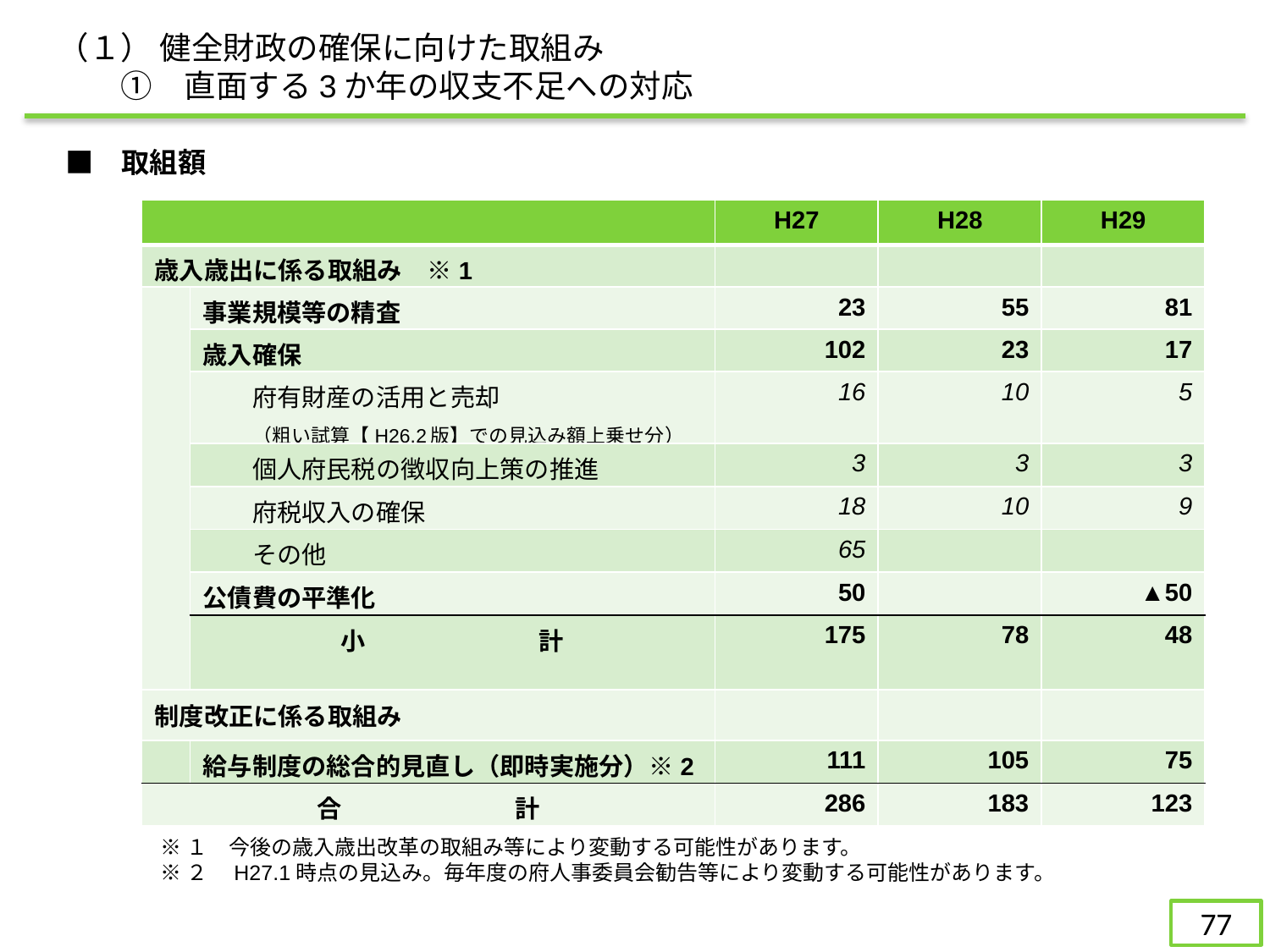

（１） 健全財政の確保に向けた取組み
　　①　直面する3か年の収支不足への対応
　■　取組額

|  |  | H27 | H28 | H29 |
| --- | --- | --- | --- | --- |
| 歳入歳出に係る取組み　※1 |  |  |  |  |
|  | 事業規模等の精査 | 23 | 55 | 81 |
|  | 歳入確保 | 102 | 23 | 17 |
|  | 府有財産の活用と売却 　　（粗い試算【H26.2版】での見込み額上乗せ分） | 16 | 10 | 5 |
|  | 個人府民税の徴収向上策の推進 | 3 | 3 | 3 |
|  | 府税収入の確保 | 18 | 10 | 9 |
|  | その他 | 65 |  |  |
|  | 公債費の平準化 | 50 |  | ▲50 |
|  | 小　　　　　　　計 | 175 | 78 | 48 |
| 制度改正に係る取組み |  |  |  |  |
|  | 給与制度の総合的見直し（即時実施分）※2 | 111 | 105 | 75 |
| 合　　　　　　　計 |  | 286 | 183 | 123 |
※１　今後の歳入歳出改革の取組み等により変動する可能性があります。
※２　H27.1時点の見込み。毎年度の府人事委員会勧告等により変動する可能性があります。
77